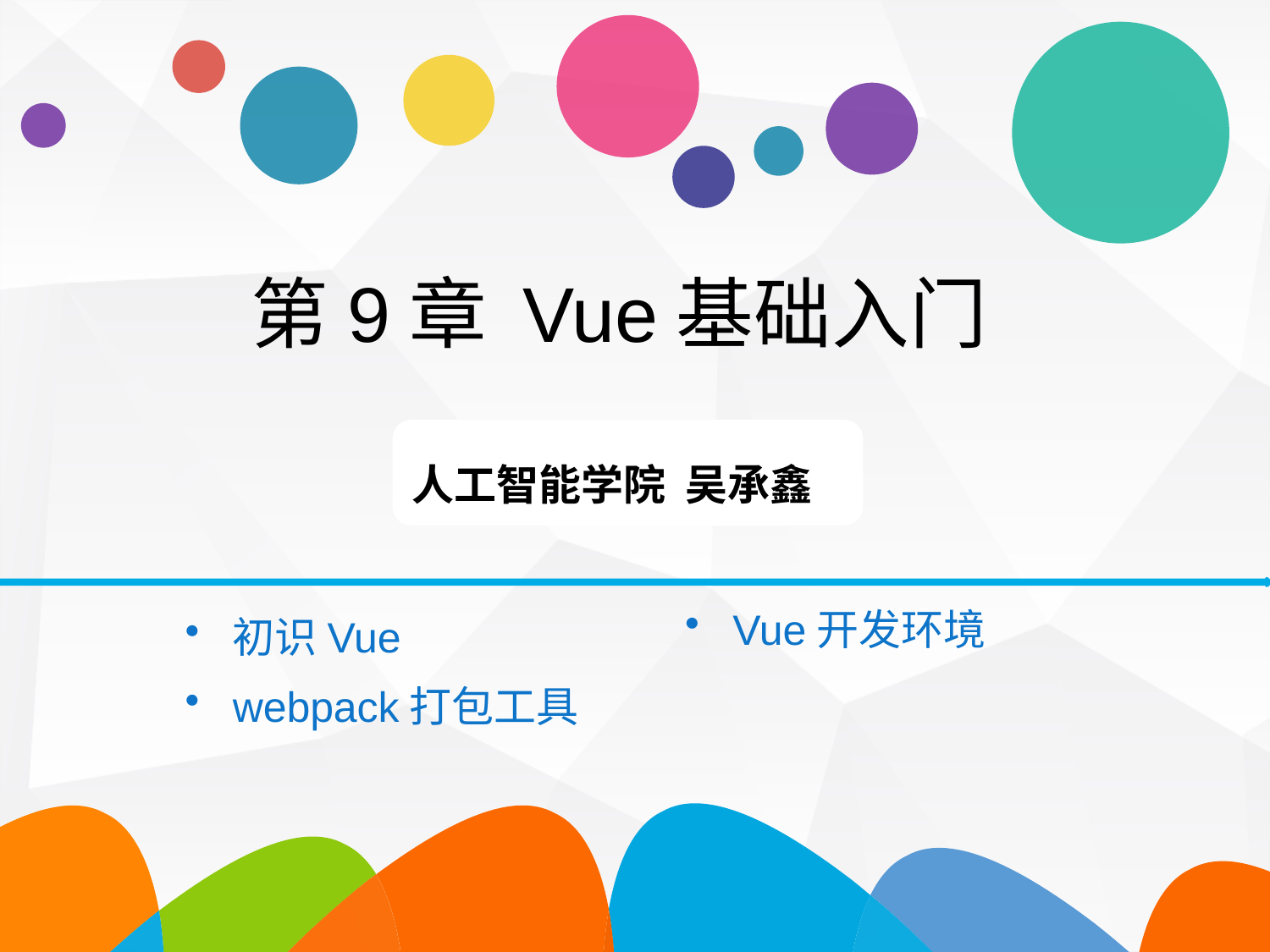

第9章 Vue基础入门
人工智能学院  吴承鑫

初识Vue
webpack打包工具
Vue开发环境